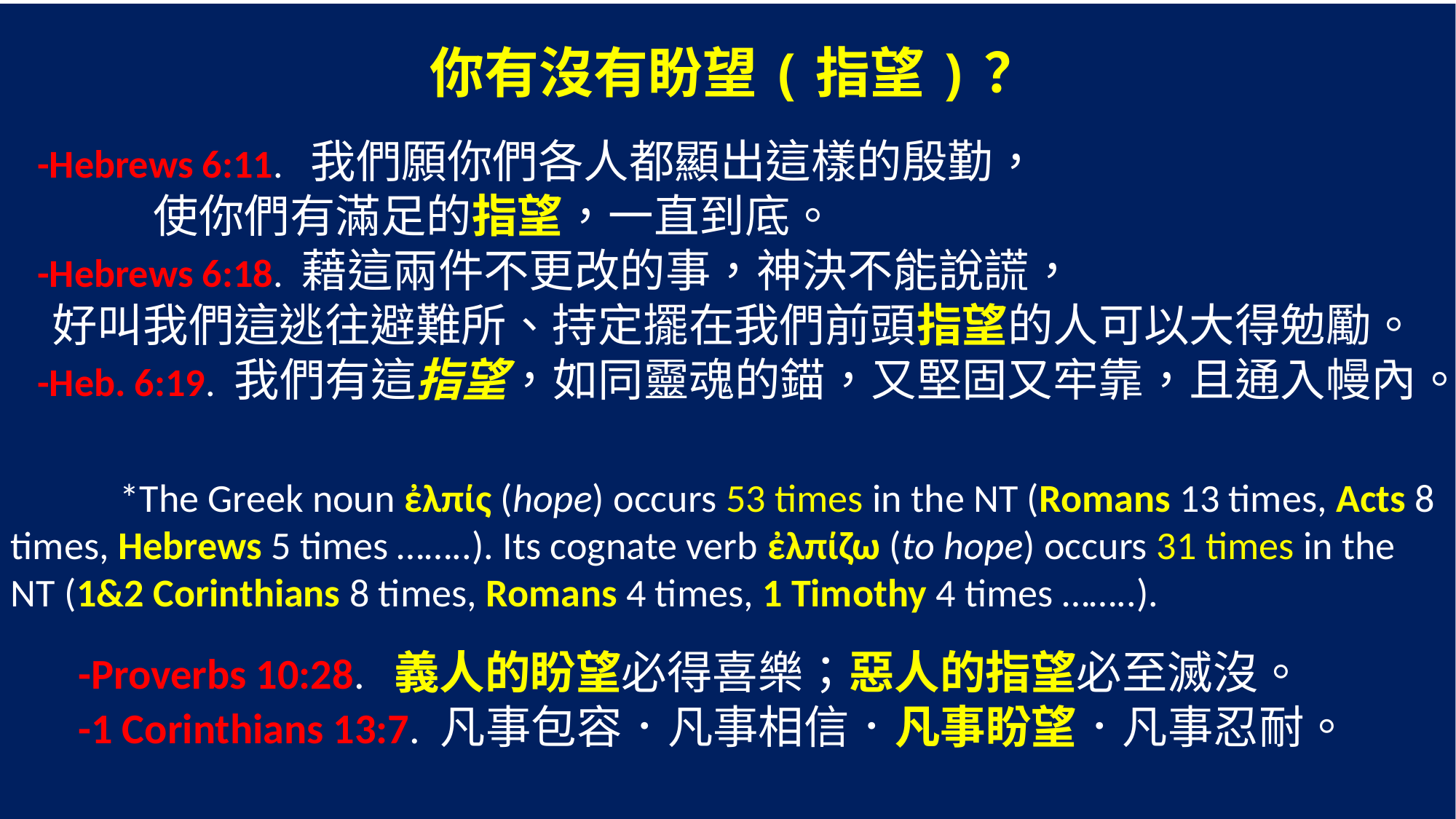

你有沒有盼望(指望)？

   -Hebrews 6:11.  我們願你們各人都顯出這樣的殷勤，
              使你們有滿足的指望，一直到底。
   -Hebrews 6:18. 藉這兩件不更改的事，神決不能說謊，
   好叫我們這逃往避難所、持定擺在我們前頭指望的人可以大得勉勵。
   -Heb. 6:19. 我們有這指望，如同靈魂的錨，又堅固又牢靠，且通入幔內。

	*The Greek noun ἐλπίς (hope) occurs 53 times in the NT (Romans 13 times, Acts 8 times, Hebrews 5 times ……..). Its cognate verb ἐλπίζω (to hope) occurs 31 times in the NT (1&2 Corinthians 8 times, Romans 4 times, 1 Timothy 4 times ……..).

       -Proverbs 10:28.  義人的盼望必得喜樂；惡人的指望必至滅沒。
       -1 Corinthians 13:7. 凡事包容．凡事相信．凡事盼望．凡事忍耐。